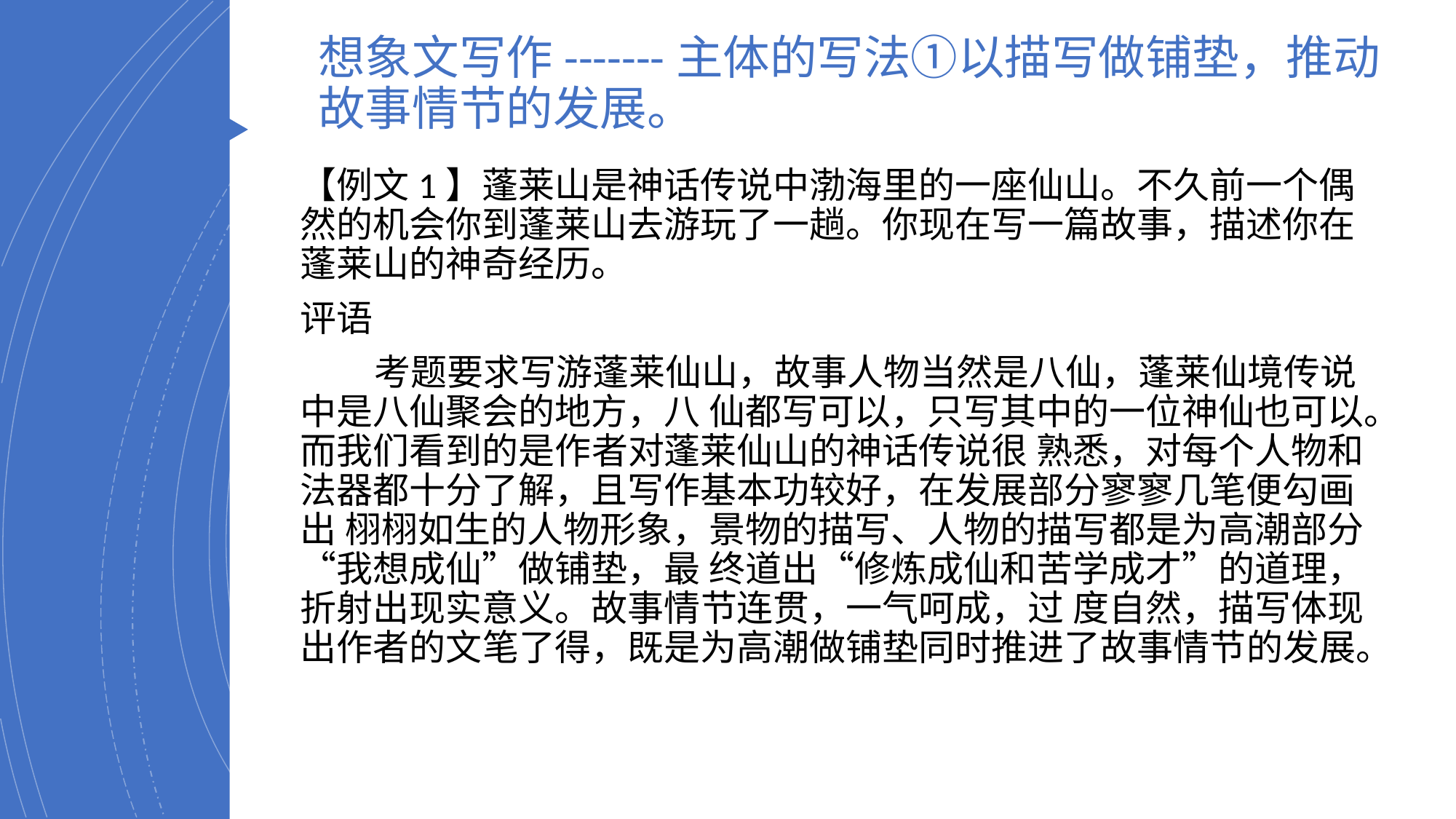

# 想象文写作-------主体的写法①以描写做铺垫，推动故事情节的发展。

【例文1】蓬莱山是神话传说中渤海里的一座仙山。不久前一个偶然的机会你到蓬莱山去游玩了一趟。你现在写一篇故事，描述你在蓬莱山的神奇经历。
评语
        考题要求写游蓬莱仙山，故事人物当然是八仙，蓬莱仙境传说中是八仙聚会的地方，八 仙都写可以，只写其中的一位神仙也可以。而我们看到的是作者对蓬莱仙山的神话传说很 熟悉，对每个人物和法器都十分了解，且写作基本功较好，在发展部分寥寥几笔便勾画出 栩栩如生的人物形象，景物的描写、人物的描写都是为高潮部分“我想成仙”做铺垫，最 终道出“修炼成仙和苦学成才”的道理，折射出现实意义。故事情节连贯，一气呵成，过 度自然，描写体现出作者的文笔了得，既是为高潮做铺垫同时推进了故事情节的发展。